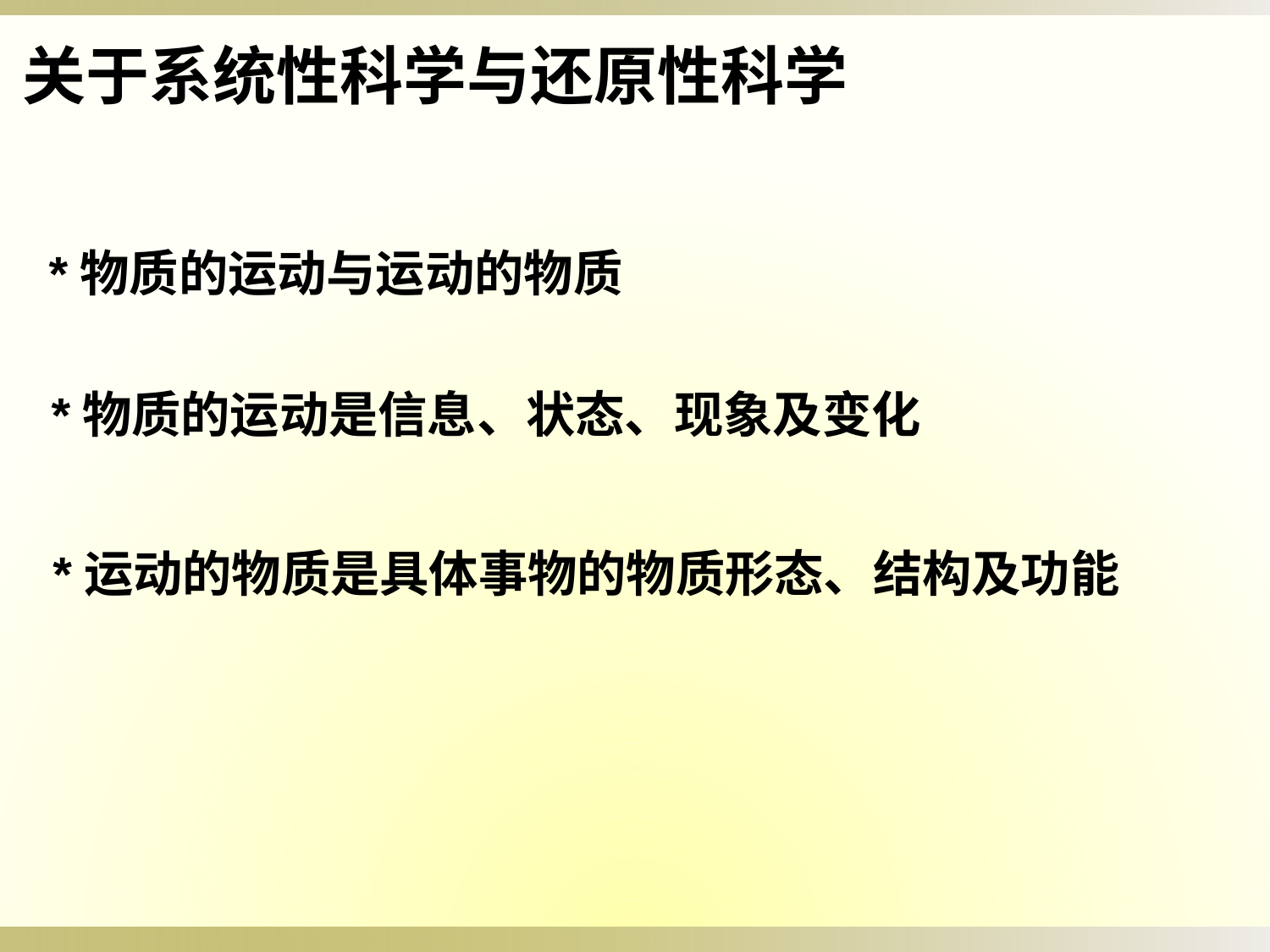

关于系统性科学与还原性科学
*物质的运动与运动的物质
*物质的运动是信息、状态、现象及变化
*运动的物质是具体事物的物质形态、结构及功能